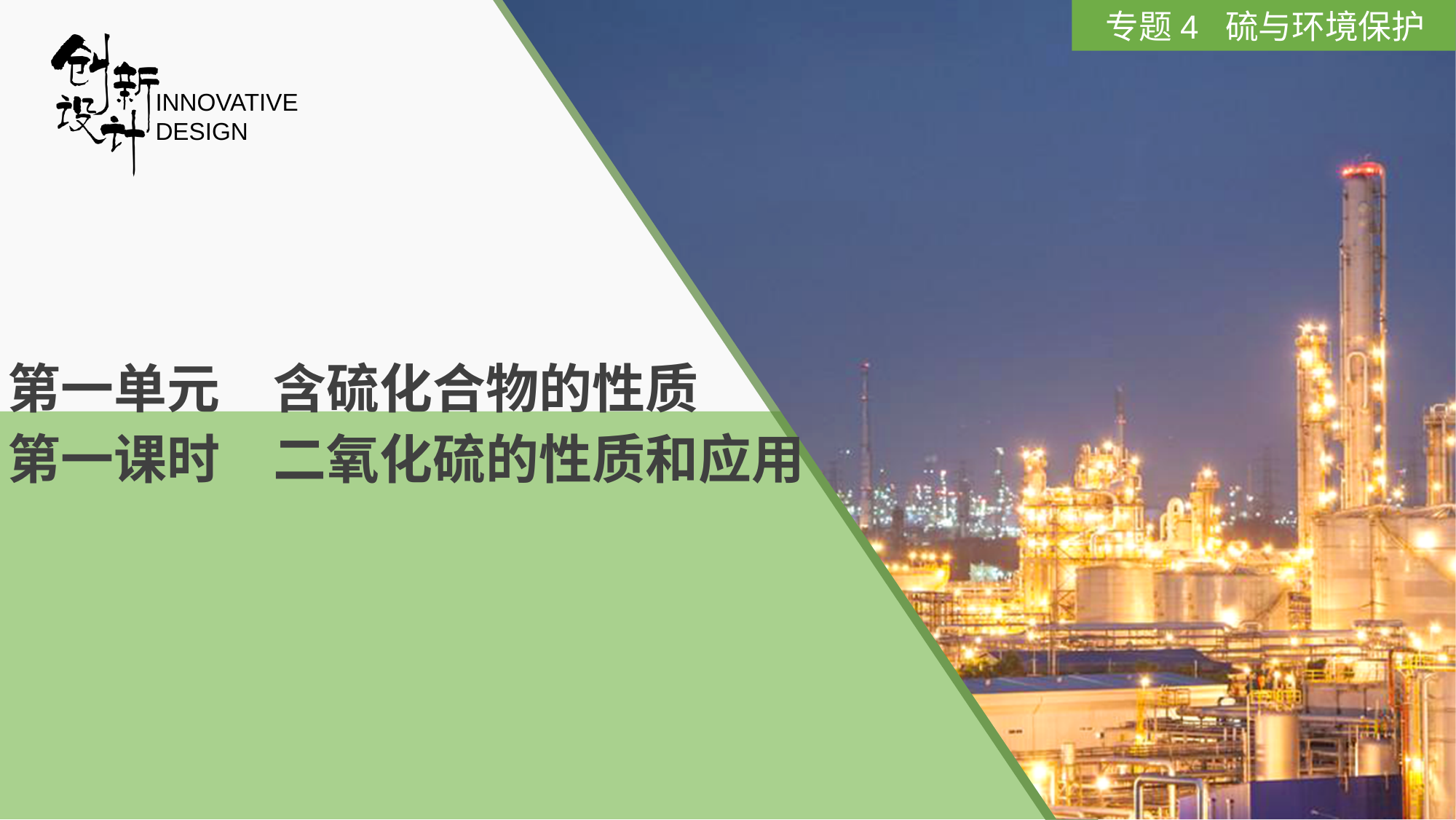

专题4  硫与环境保护
第一单元　含硫化合物的性质
第一课时　二氧化硫的性质和应用